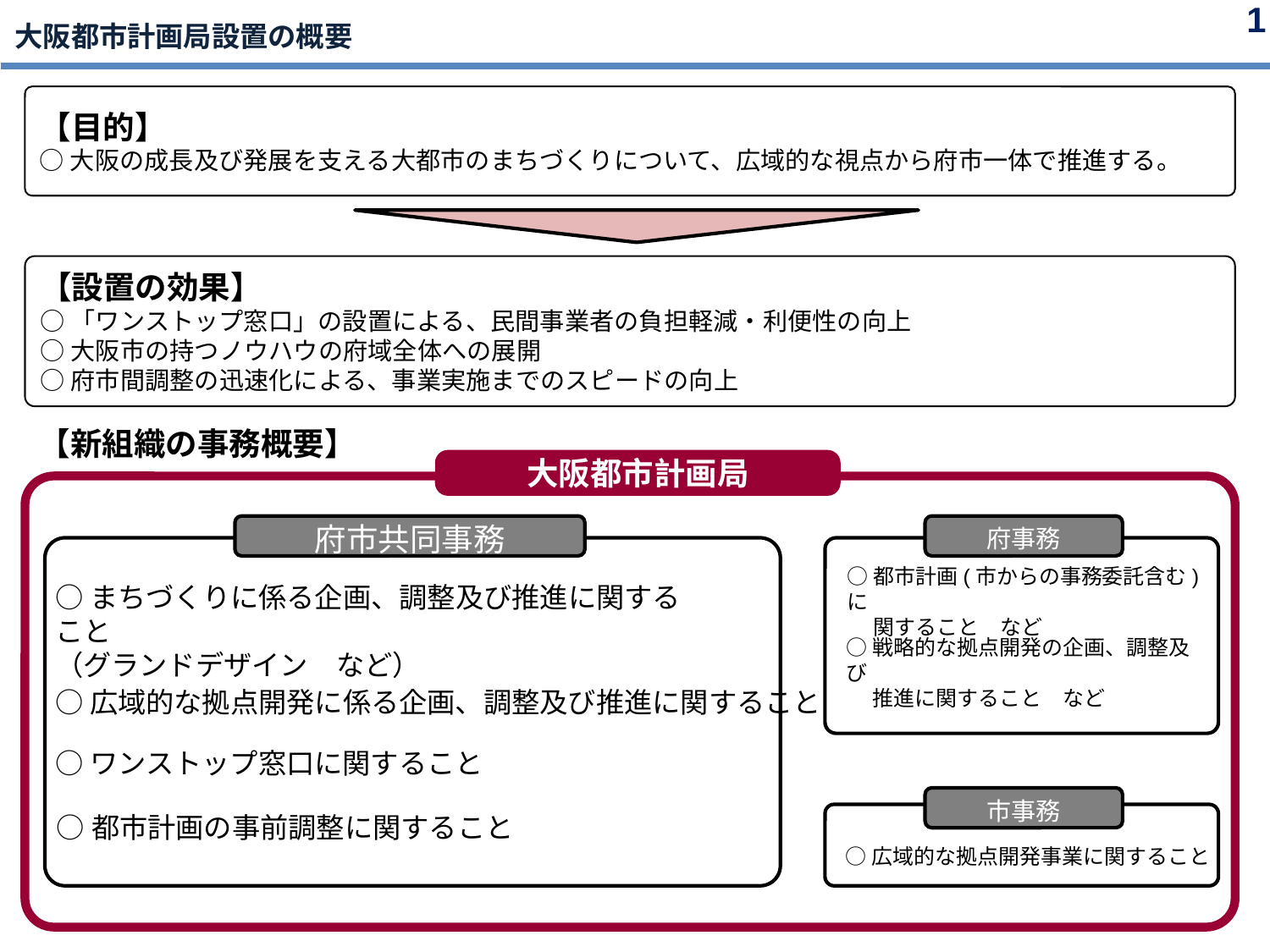

1
大阪都市計画局設置の概要
【目的】
○大阪の成長及び発展を支える大都市のまちづくりについて、広域的な視点から府市一体で推進する。

【設置の効果】
○「ワンストップ窓口」の設置による、民間事業者の負担軽減・利便性の向上
○大阪市の持つノウハウの府域全体への展開
○府市間調整の迅速化による、事業実施までのスピードの向上
【新組織の事務概要】
大阪都市計画局

府市共同事務
府事務

○まちづくりに係る企画、調整及び推進に関すること
（グランドデザイン　など）
○都市計画(市からの事務委託含む)に
　 関すること　など

○戦略的な拠点開発の企画、調整及び
　 推進に関すること　など
○広域的な拠点開発に係る企画、調整及び推進に関すること
○ワンストップ窓口に関すること
市事務
○都市計画の事前調整に関すること

○広域的な拠点開発事業に関すること